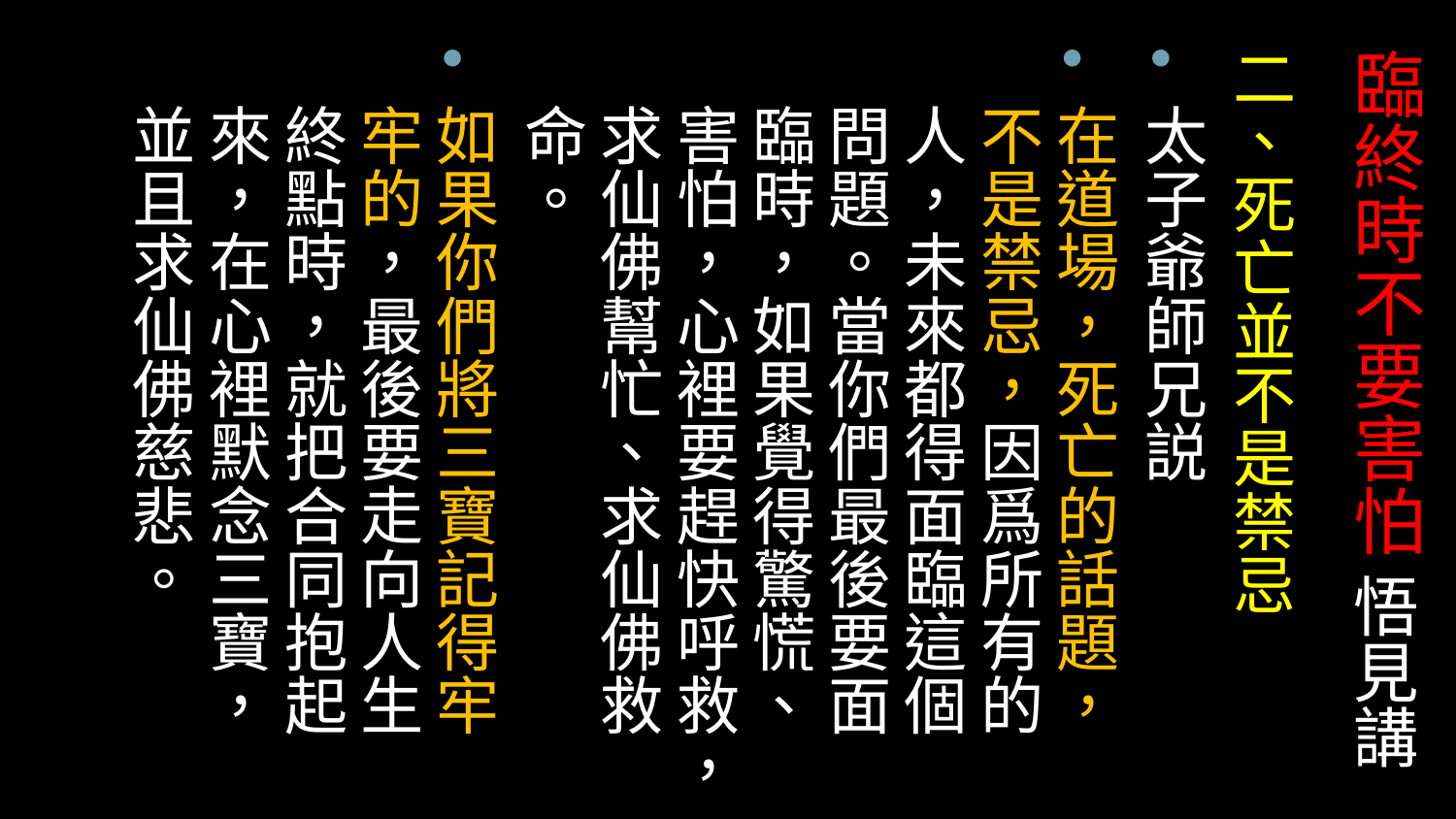

# 臨終時不要害怕 悟見講
二、死亡並不是禁忌
太子爺師兄説
在道場，死亡的話題，不是禁忌，因爲所有的人，未來都得面臨這個問題。當你們最後要面臨時，如果覺得驚慌、害怕，心裡要趕快呼救，求仙佛幫忙、求仙佛救命。
如果你們將三寶記得牢牢的，最後要走向人生終點時，就把合同抱起來，在心裡默念三寶，並且求仙佛慈悲。